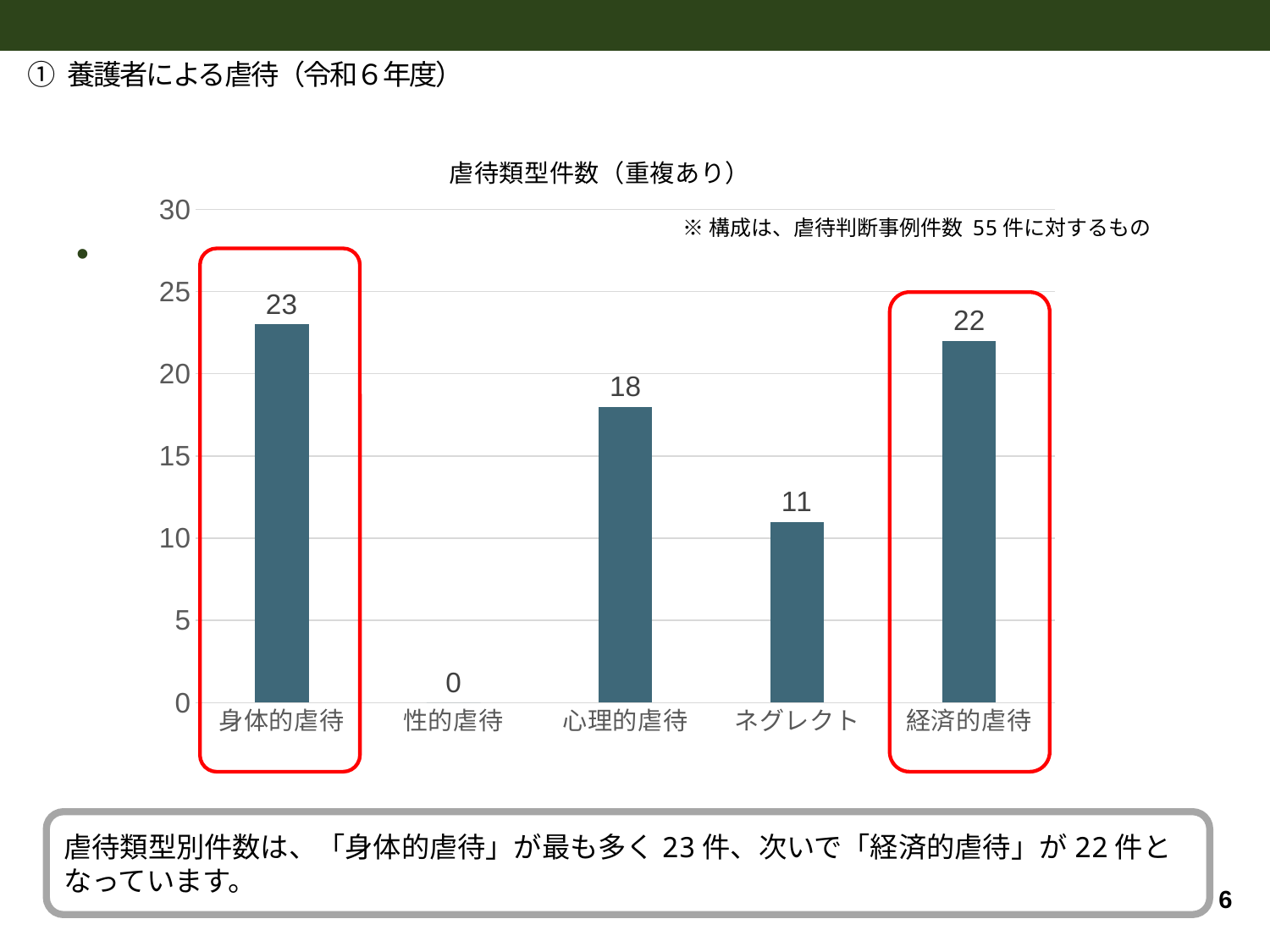

① 養護者による虐待（令和６年度）
#

### Chart: 虐待類型件数（重複あり）

| Category |  |
|---|---|
| 身体的虐待 | 23.0 |
| 性的虐待 | 0.0 |
| 心理的虐待 | 18.0 |
| ネグレクト | 11.0 |
| 経済的虐待 | 22.0 |
※構成は、虐待判断事例件数 55件に対するもの

虐待類型別件数は、「身体的虐待」が最も多く23件、次いで「経済的虐待」が22件となっています。
6